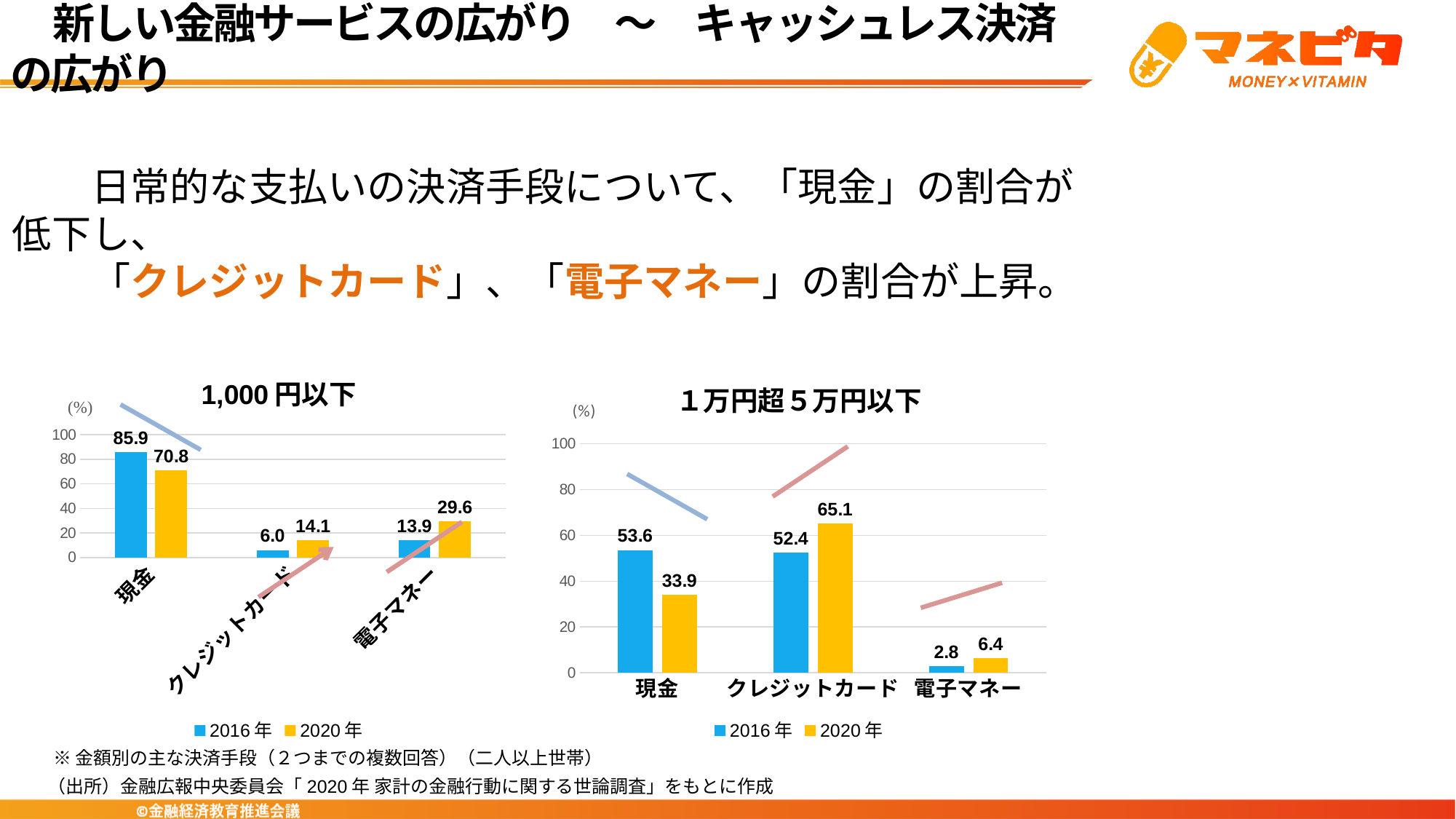

新しい金融サービスの広がり　～　キャッシュレス決済の広がり
　　日常的な支払いの決済手段について、「現金」の割合が低下し、
　　「クレジットカード」、「電子マネー」の割合が上昇。
金額別の主な資金決済手段（2016-2020）

### Chart: 1,000円以下

| Category | 2016年 | 2020年 |
|---|---|---|
| 現金 | 85.9 | 70.8 |
| クレジットカード | 6.0 | 14.1 |
| 電子マネー | 13.9 | 29.6 |

### Chart: １万円超５万円以下

| Category | 2016年 | 2020年 |
|---|---|---|
| 現金 | 53.6 | 33.9 |
| クレジットカード | 52.4 | 65.1 |
| 電子マネー | 2.8 | 6.4 |
※金額別の主な決済手段（２つまでの複数回答）（二人以上世帯）
（出所）金融広報中央委員会「2020年 家計の金融行動に関する世論調査」をもとに作成